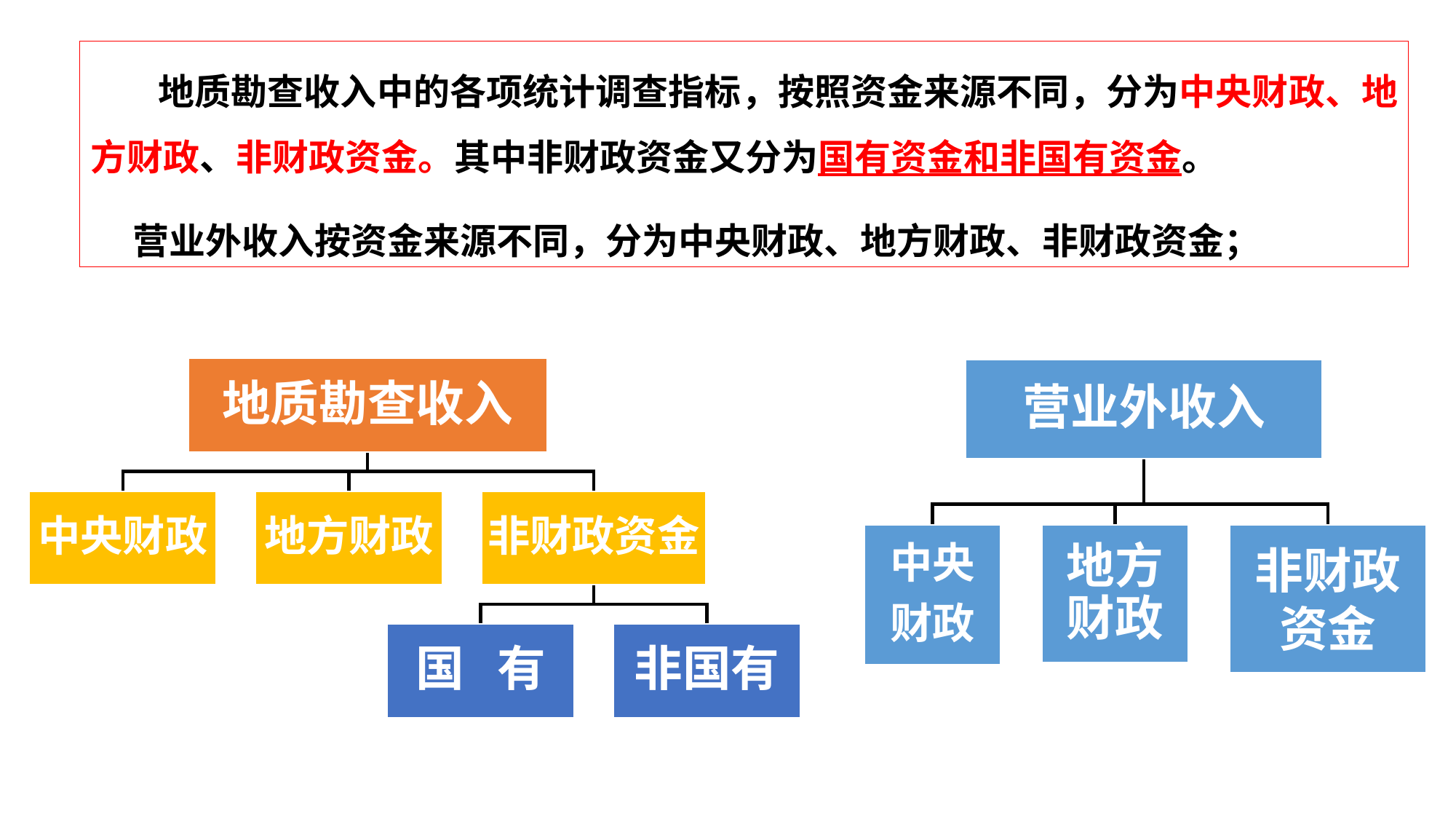

地质勘查收入中的各项统计调查指标，按照资金来源不同，分为中央财政、地方财政、非财政资金。其中非财政资金又分为国有资金和非国有资金。
营业外收入按资金来源不同，分为中央财政、地方财政、非财政资金；
地质勘查收入
中央财政
地方财政
非财政资金
国   有
非国有
营业外收入
中央
财政
地方财政
非财政
资金